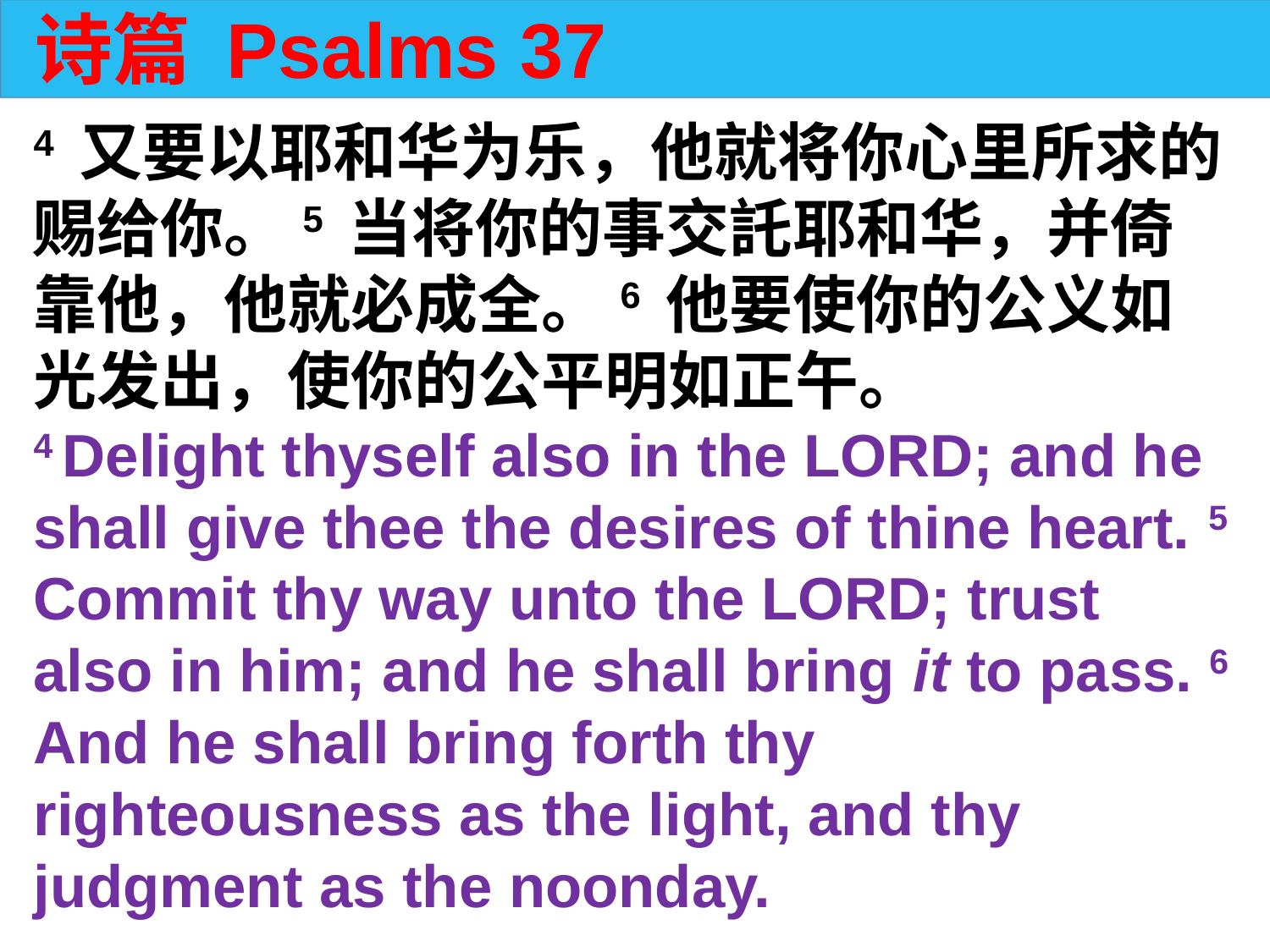

诗篇 Psalms 37
4 又要以耶和华为乐，他就将你心里所求的赐给你。5 当将你的事交託耶和华，并倚靠他，他就必成全。6 他要使你的公义如光发出，使你的公平明如正午。
4 Delight thyself also in the LORD; and he shall give thee the desires of thine heart. 5 Commit thy way unto the LORD; trust also in him; and he shall bring it to pass. 6 And he shall bring forth thy righteousness as the light, and thy judgment as the noonday.